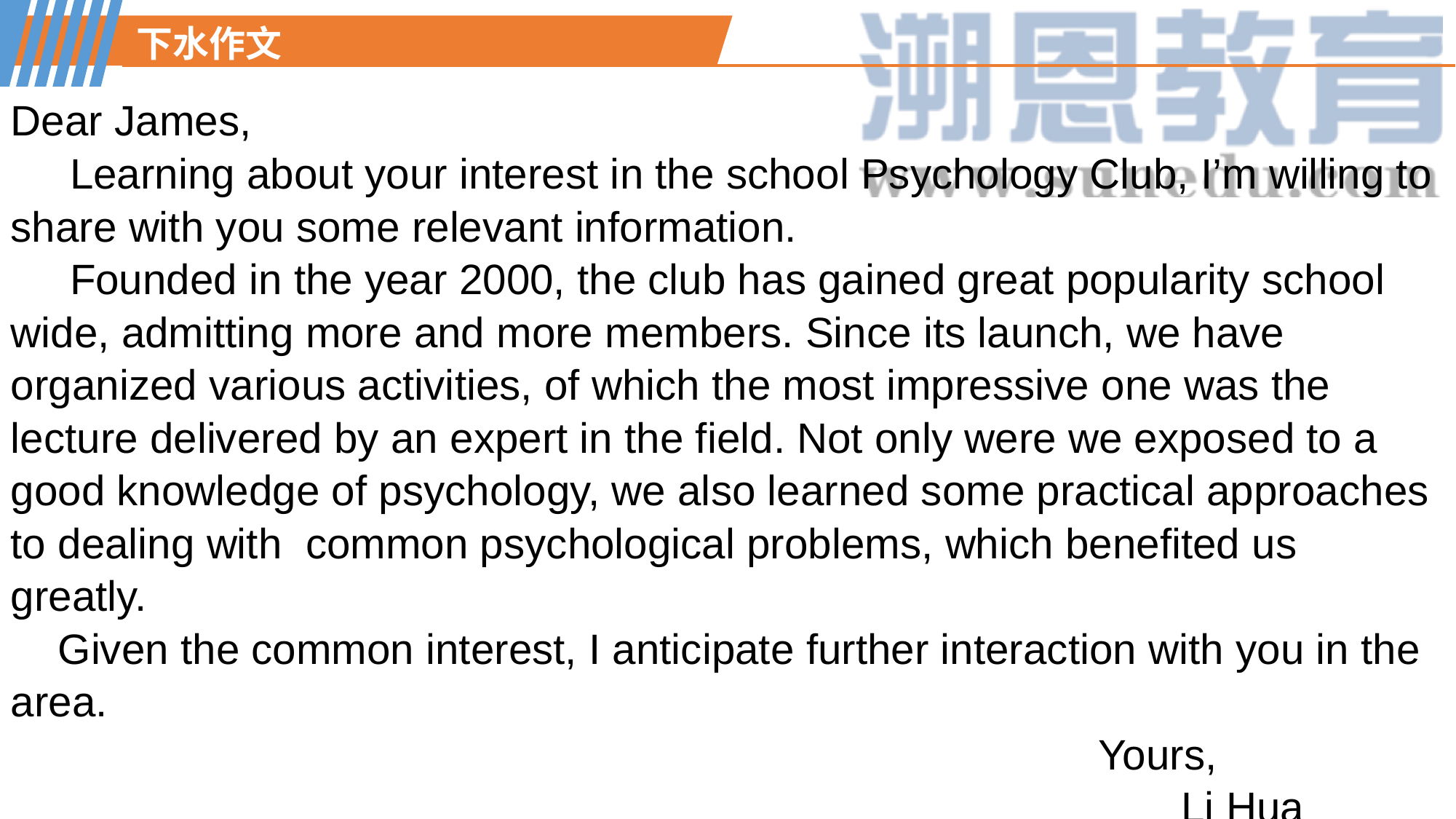

下水作文
Dear James,
     Learning about your interest in the school Psychology Club, I’m willing to share with you some relevant information.
     Founded in the year 2000, the club has gained great popularity school wide, admitting more and more members. Since its launch, we have organized various activities, of which the most impressive one was the lecture delivered by an expert in the field. Not only were we exposed to a good knowledge of psychology, we also learned some practical approaches to dealing with  common psychological problems, which benefited us greatly.
    Given the common interest, I anticipate further interaction with you in the area.
                                                                                            Yours,
                                                                                                   Li Hua